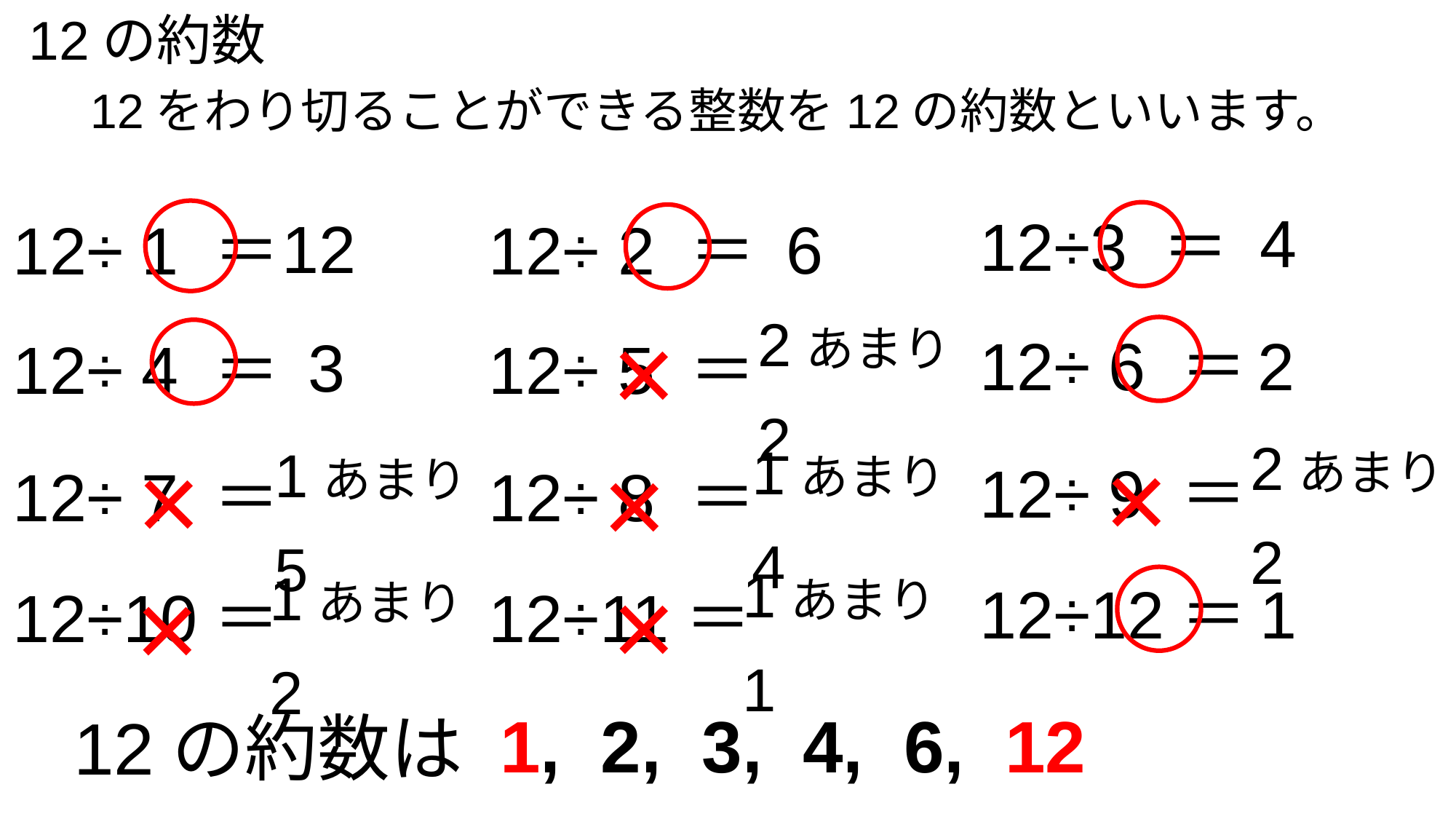

12の約数
12をわり切ることができる整数を12の約数といいます。
4
12÷3 ＝

12
6

12÷ 1 ＝
12÷ 2 ＝

×
2あまり2

12÷ 6 ＝
2

3
12÷ 4 ＝
12÷ 5 ＝
2あまり2
×
×
1あまり4
×
1あまり5
12÷ 9 ＝
12÷ 7 ＝
12÷ 8 ＝
×
1あまり1
×
1あまり2
12÷12＝

1
12÷10＝
12÷11＝
1,  2,  3,  4,  6,  12
12の約数は